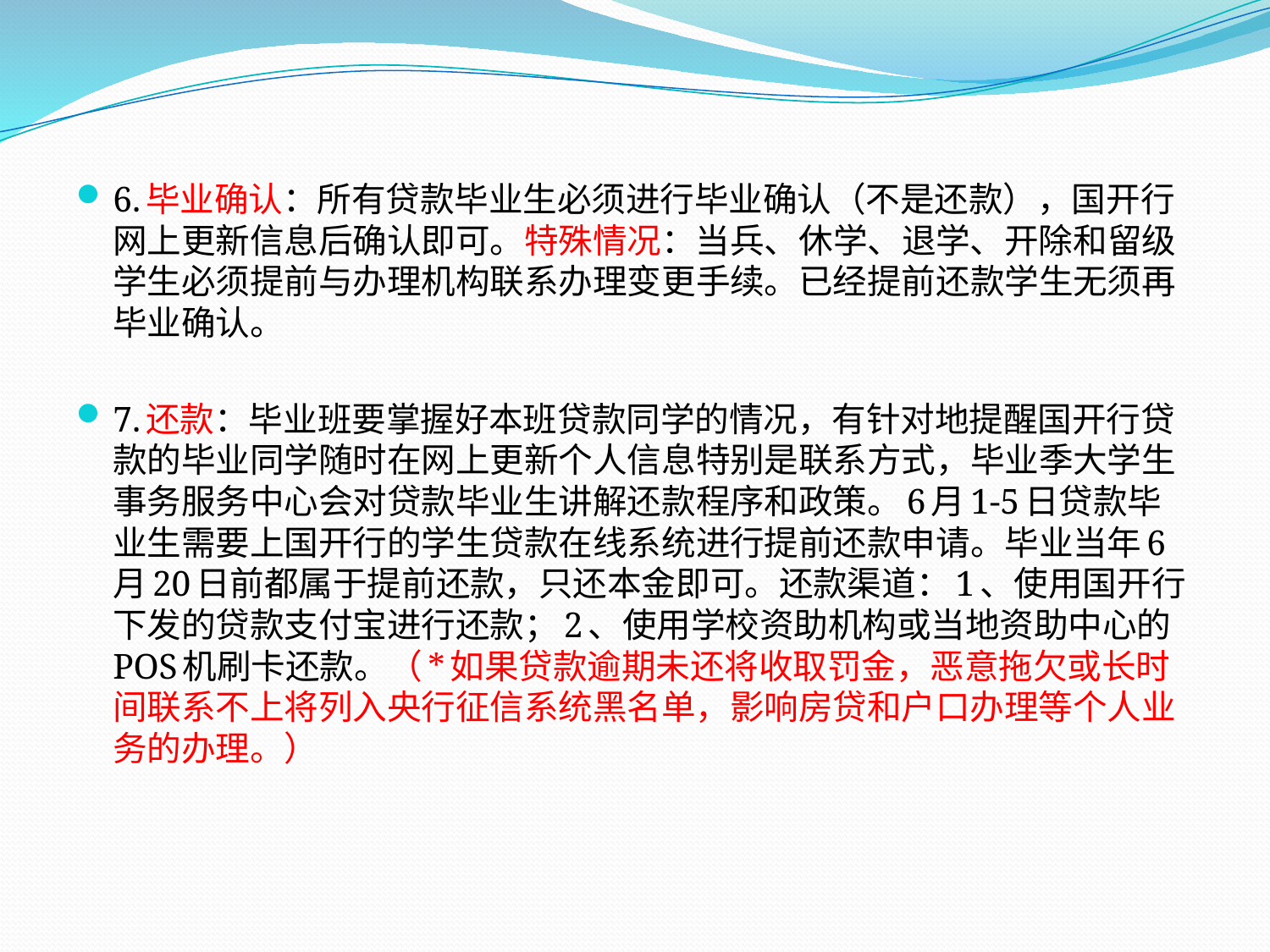

6.毕业确认：所有贷款毕业生必须进行毕业确认（不是还款），国开行网上更新信息后确认即可。特殊情况：当兵、休学、退学、开除和留级学生必须提前与办理机构联系办理变更手续。已经提前还款学生无须再毕业确认。

7.还款：毕业班要掌握好本班贷款同学的情况，有针对地提醒国开行贷款的毕业同学随时在网上更新个人信息特别是联系方式，毕业季大学生事务服务中心会对贷款毕业生讲解还款程序和政策。6月1-5日贷款毕业生需要上国开行的学生贷款在线系统进行提前还款申请。毕业当年6月20日前都属于提前还款，只还本金即可。还款渠道：1、使用国开行下发的贷款支付宝进行还款；2、使用学校资助机构或当地资助中心的POS机刷卡还款。（*如果贷款逾期未还将收取罚金，恶意拖欠或长时间联系不上将列入央行征信系统黑名单，影响房贷和户口办理等个人业务的办理。）